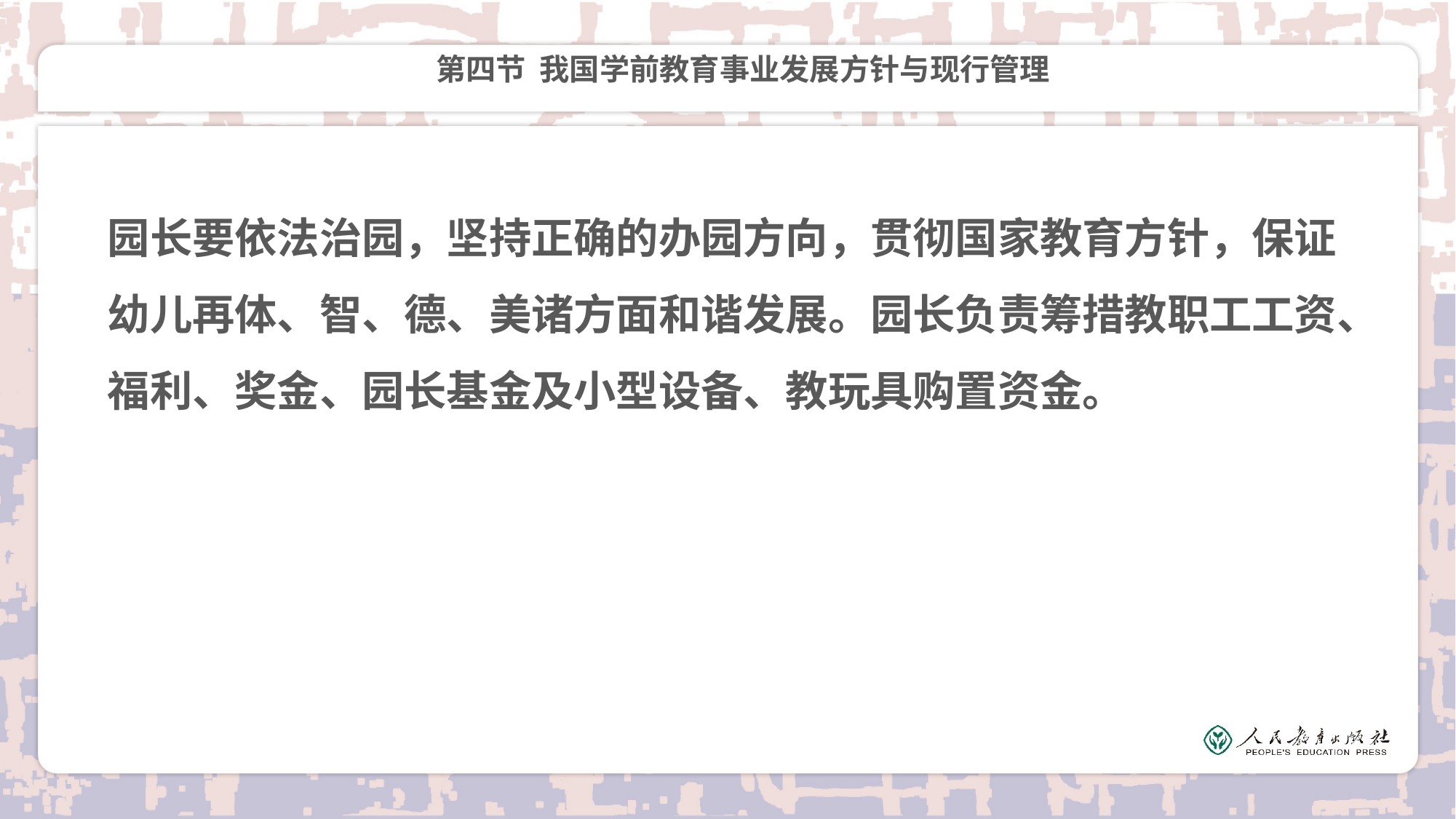

# 第四节  我国学前教育事业发展方针与现行管理
园长要依法治园，坚持正确的办园方向，贯彻国家教育方针，保证幼儿再体、智、德、美诸方面和谐发展。园长负责筹措教职工工资、福利、奖金、园长基金及小型设备、教玩具购置资金。